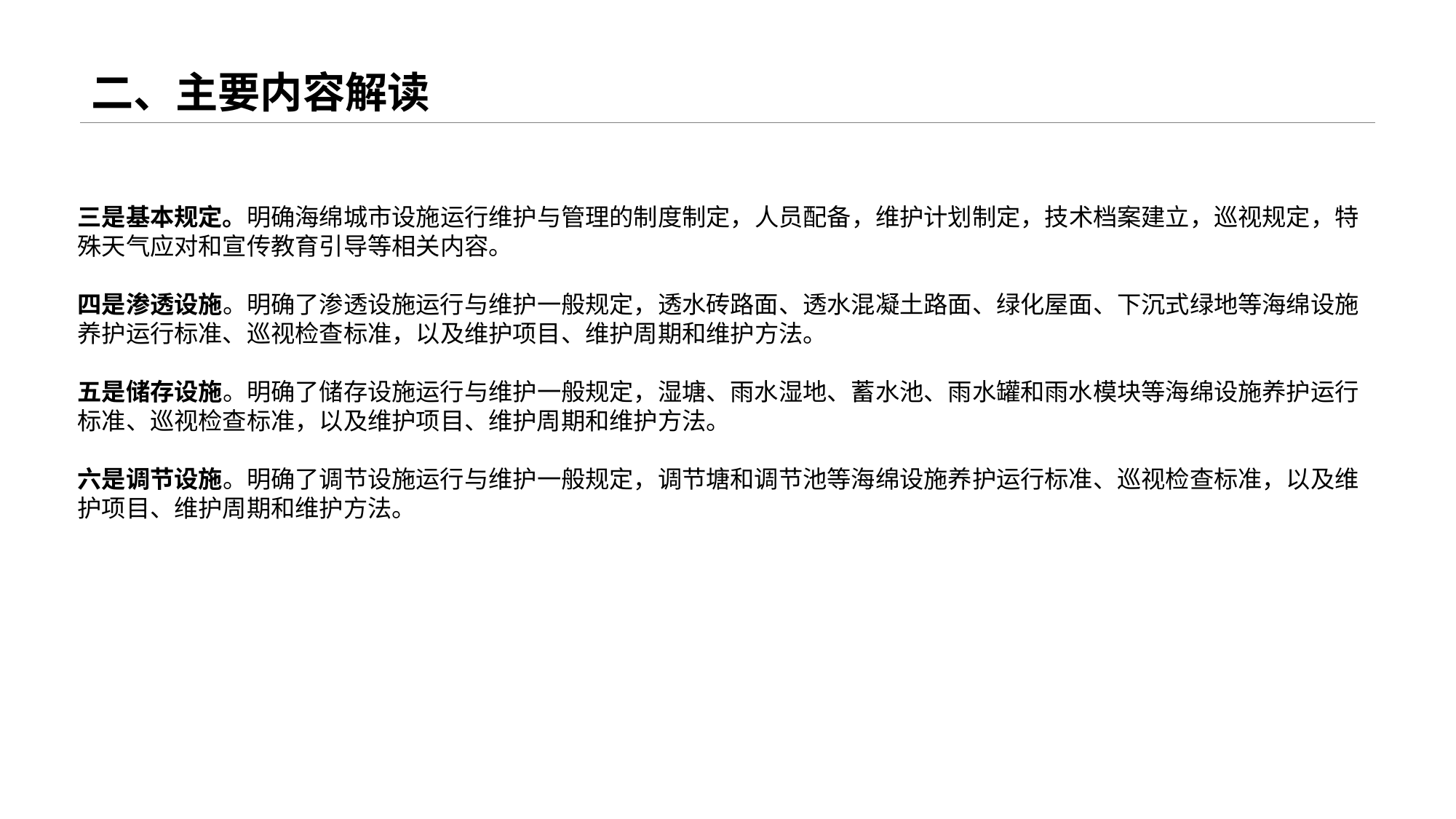

# 二、主要内容解读

三是基本规定。明确海绵城市设施运行维护与管理的制度制定，人员配备，维护计划制定，技术档案建立，巡视规定，特殊天气应对和宣传教育引导等相关内容。

四是渗透设施。明确了渗透设施运行与维护一般规定，透水砖路面、透水混凝土路面、绿化屋面、下沉式绿地等海绵设施养护运行标准、巡视检查标准，以及维护项目、维护周期和维护方法。

五是储存设施。明确了储存设施运行与维护一般规定，湿塘、雨水湿地、蓄水池、雨水罐和雨水模块等海绵设施养护运行标准、巡视检查标准，以及维护项目、维护周期和维护方法。

六是调节设施。明确了调节设施运行与维护一般规定，调节塘和调节池等海绵设施养护运行标准、巡视检查标准，以及维护项目、维护周期和维护方法。